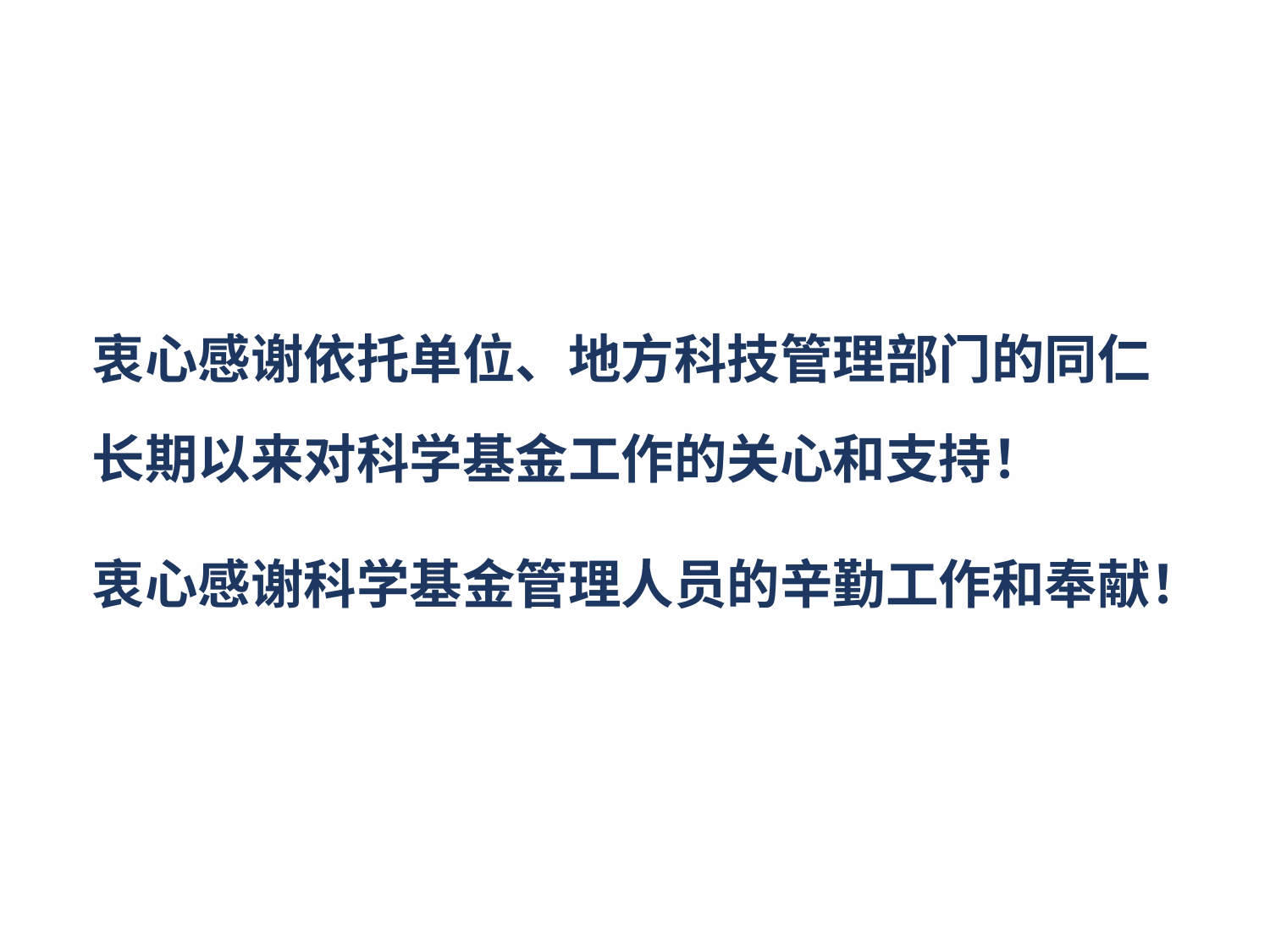

| 衷心感谢依托单位、地方科技管理部门的同仁长期以来对科学基金工作的关心和支持！ 衷心感谢科学基金管理人员的辛勤工作和奉献！ |
| --- |